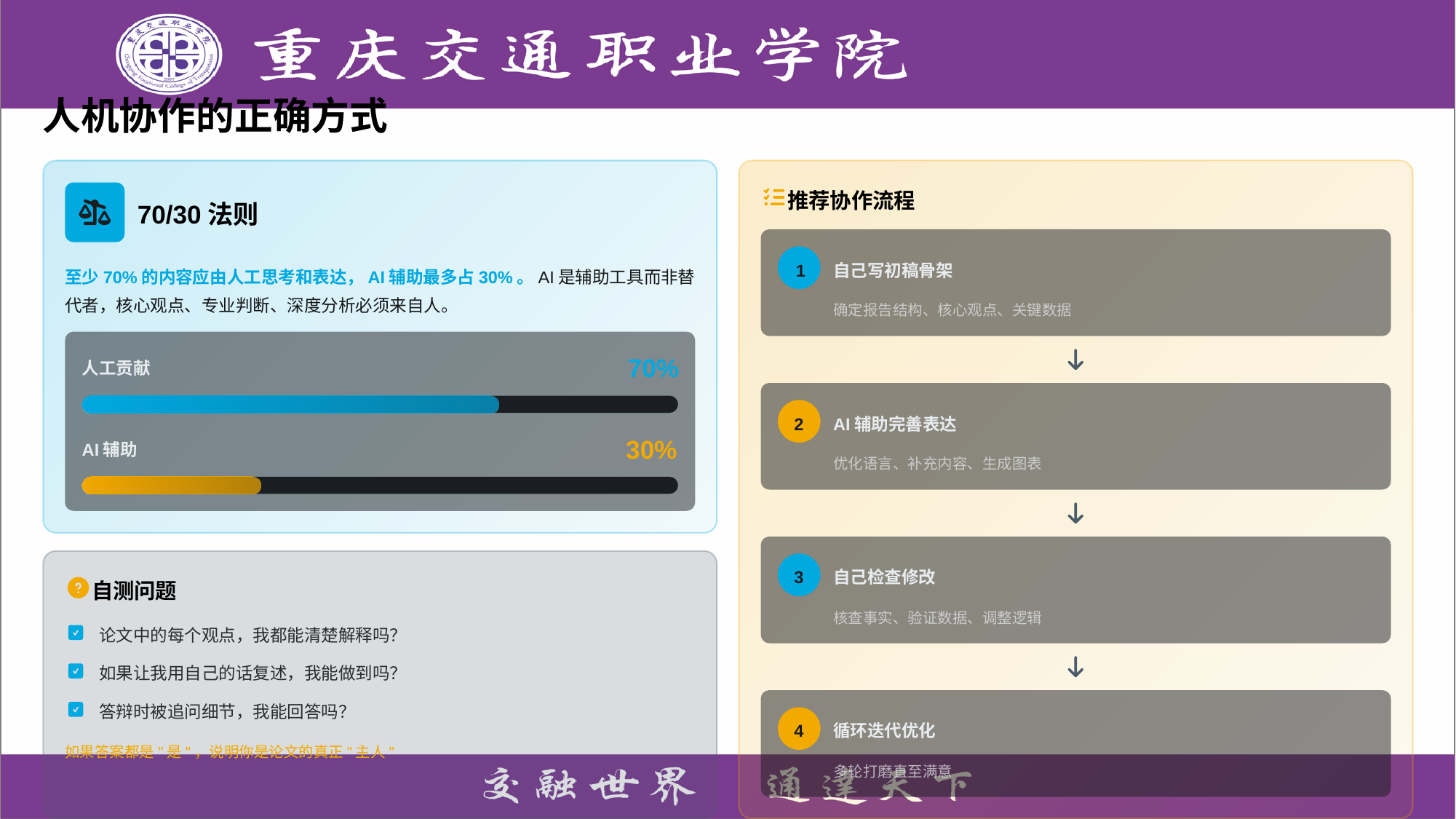

人机协作的正确方式

推荐协作流程

70/30法则

1
自己写初稿骨架
至少70%的内容应由人工思考和表达，AI辅助最多占30%。AI是辅助工具而非替代者，核心观点、专业判断、深度分析必须来自人。
确定报告结构、核心观点、关键数据

70%

人工贡献

2
AI辅助完善表达
30%
AI辅助
优化语言、补充内容、生成图表

3
自己检查修改
自测问题

核查事实、验证数据、调整逻辑
论文中的每个观点，我都能清楚解释吗？

如果让我用自己的话复述，我能做到吗？

答辩时被追问细节，我能回答吗？

4
循环迭代优化
如果答案都是"是"，说明你是论文的真正"主人"
多轮打磨直至满意